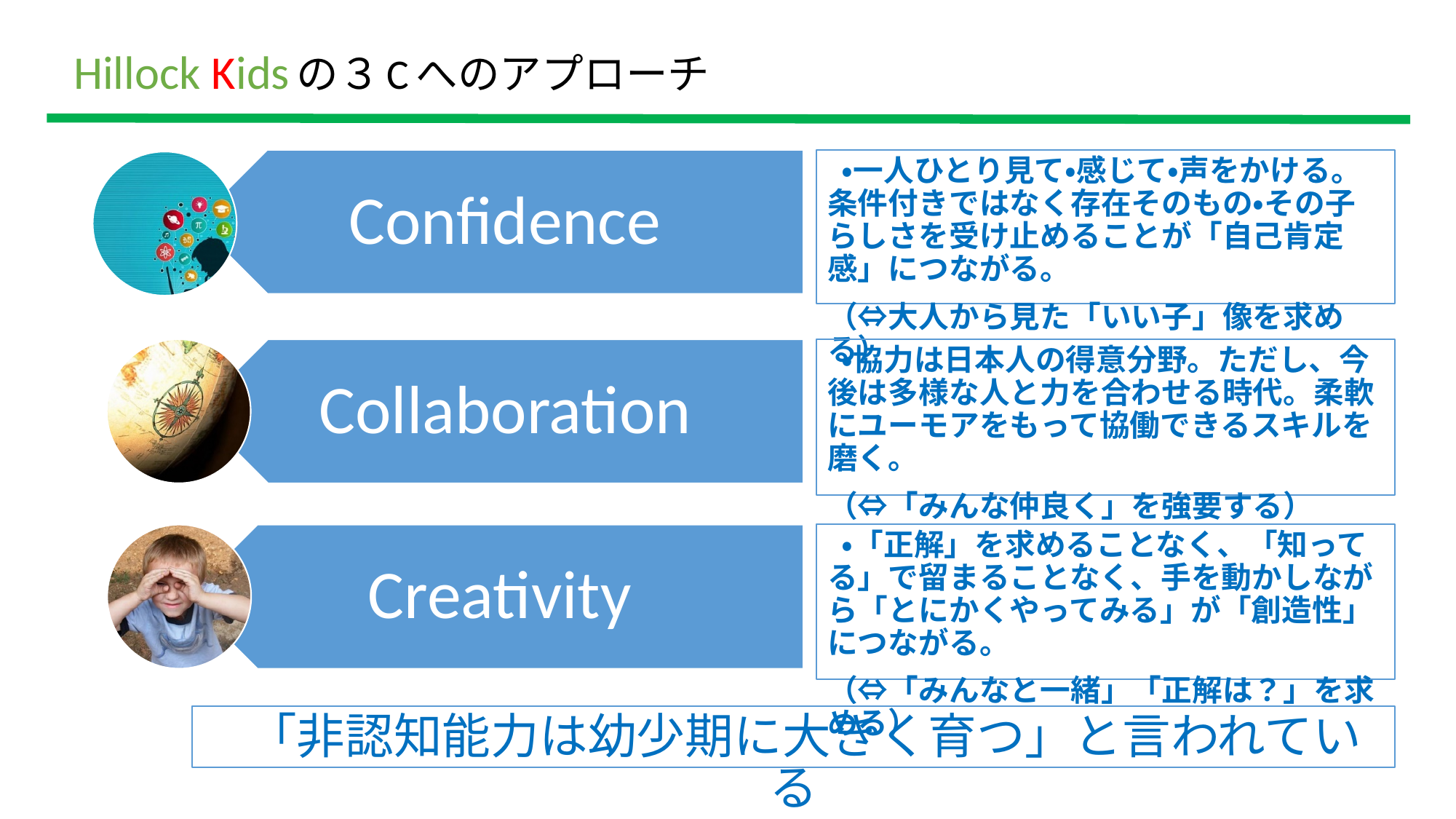

# Hillock Kidsの３Cへのアプローチ
 ・一人ひとり見て・感じて・声をかける。条件付きではなく存在そのもの・その子らしさを受け止めることが「自己肯定感」につながる。
（⇔大人から見た「いい子」像を求める）
Confidence
Collaboration
Creativity
 ・協力は日本人の得意分野。ただし、今後は多様な人と力を合わせる時代。柔軟にユーモアをもって協働できるスキルを磨く。
（⇔「みんな仲良く」を強要する）
 ・「正解」を求めることなく、「知ってる」で留まることなく、手を動かしながら「とにかくやってみる」が「創造性」につながる。
（⇔「みんなと一緒」「正解は？」を求める）
 「非認知能力は幼少期に大きく育つ」と言われている